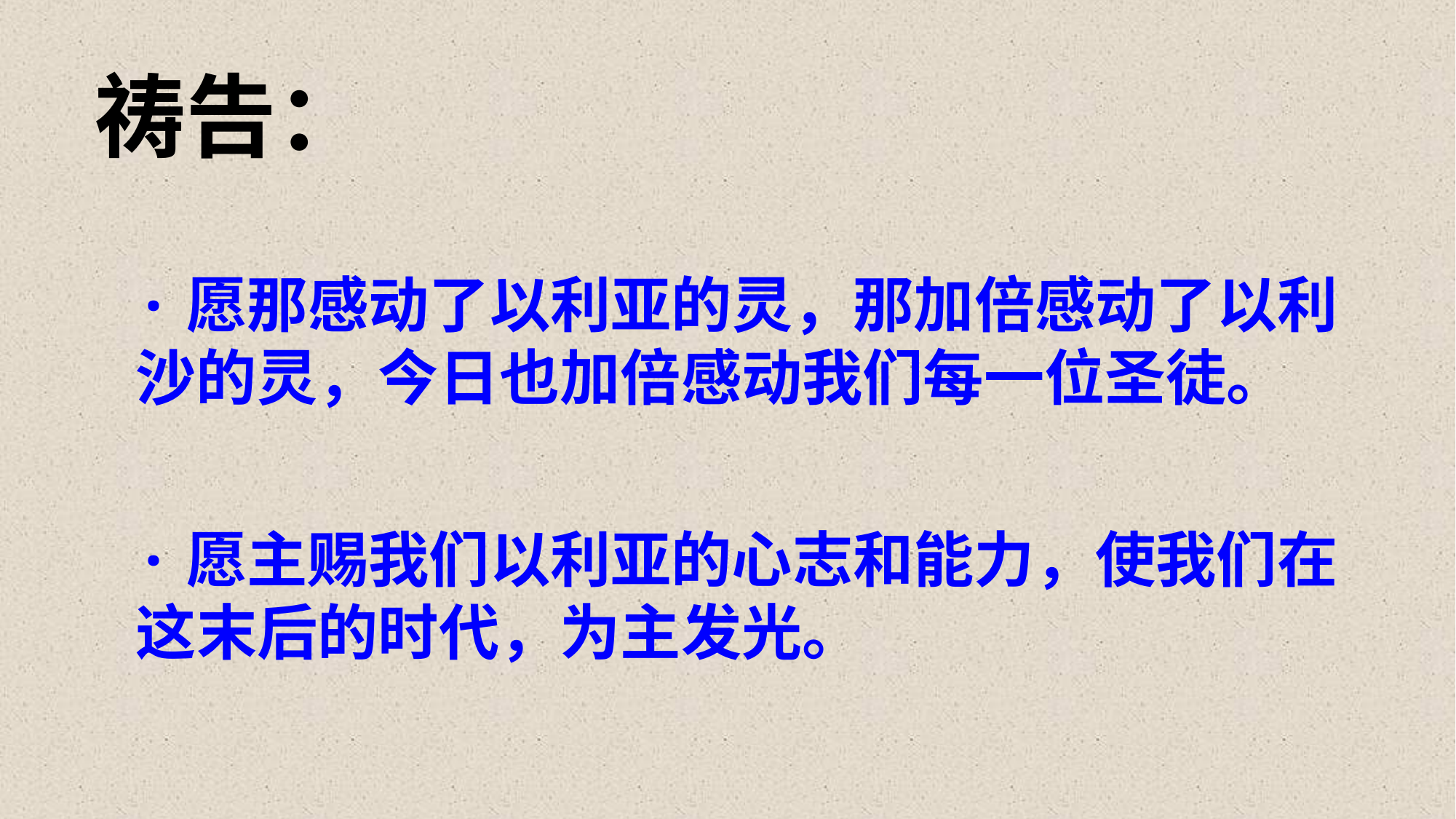

祷告：
·愿那感动了以利亚的灵，那加倍感动了以利沙的灵，今日也加倍感动我们每一位圣徒。

·愿主赐我们以利亚的心志和能力，使我们在这末后的时代，为主发光。